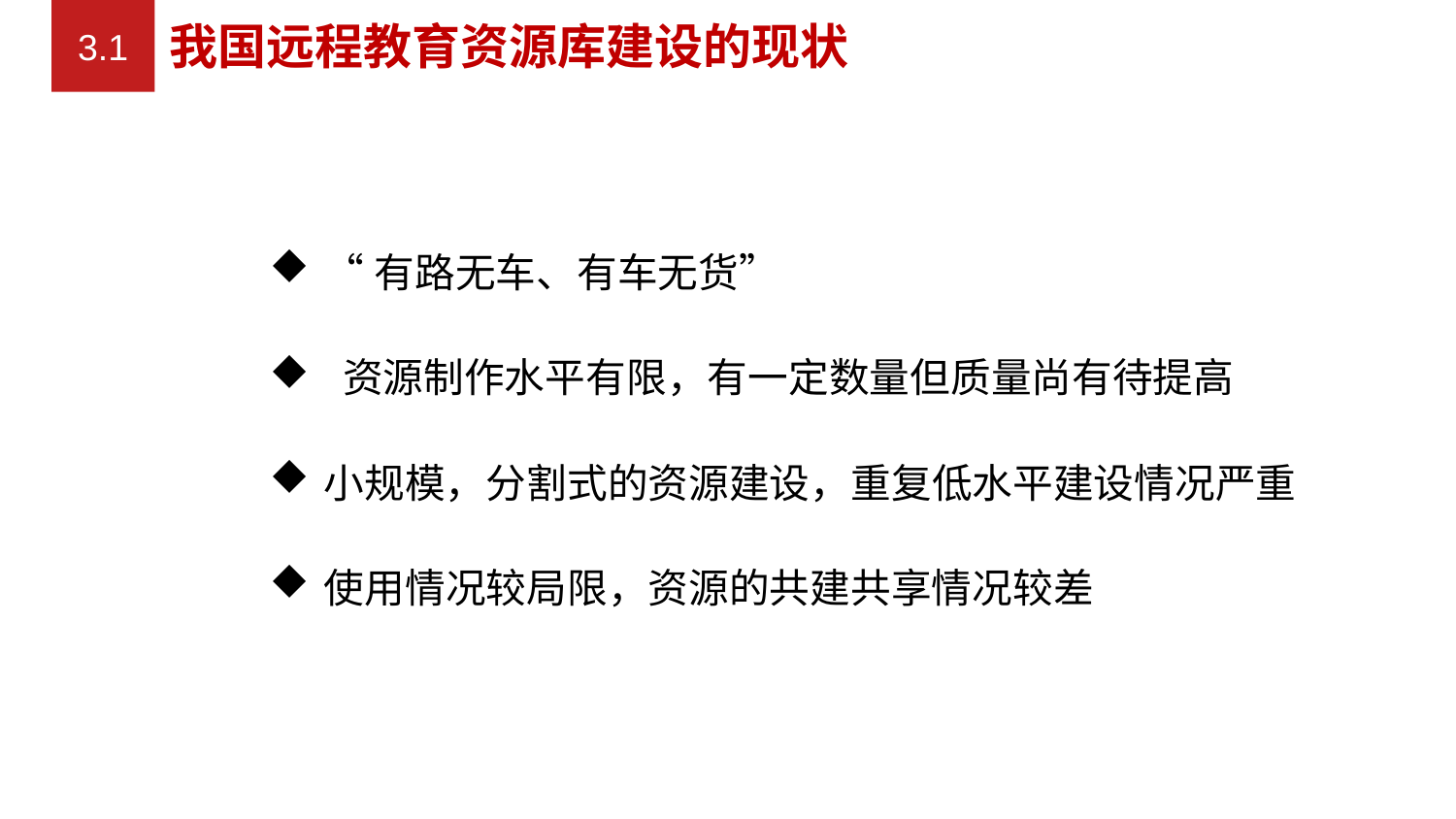

3.1
我国远程教育资源库建设的现状
“有路无车、有车无货”
 资源制作水平有限，有一定数量但质量尚有待提高
小规模，分割式的资源建设，重复低水平建设情况严重
使用情况较局限，资源的共建共享情况较差